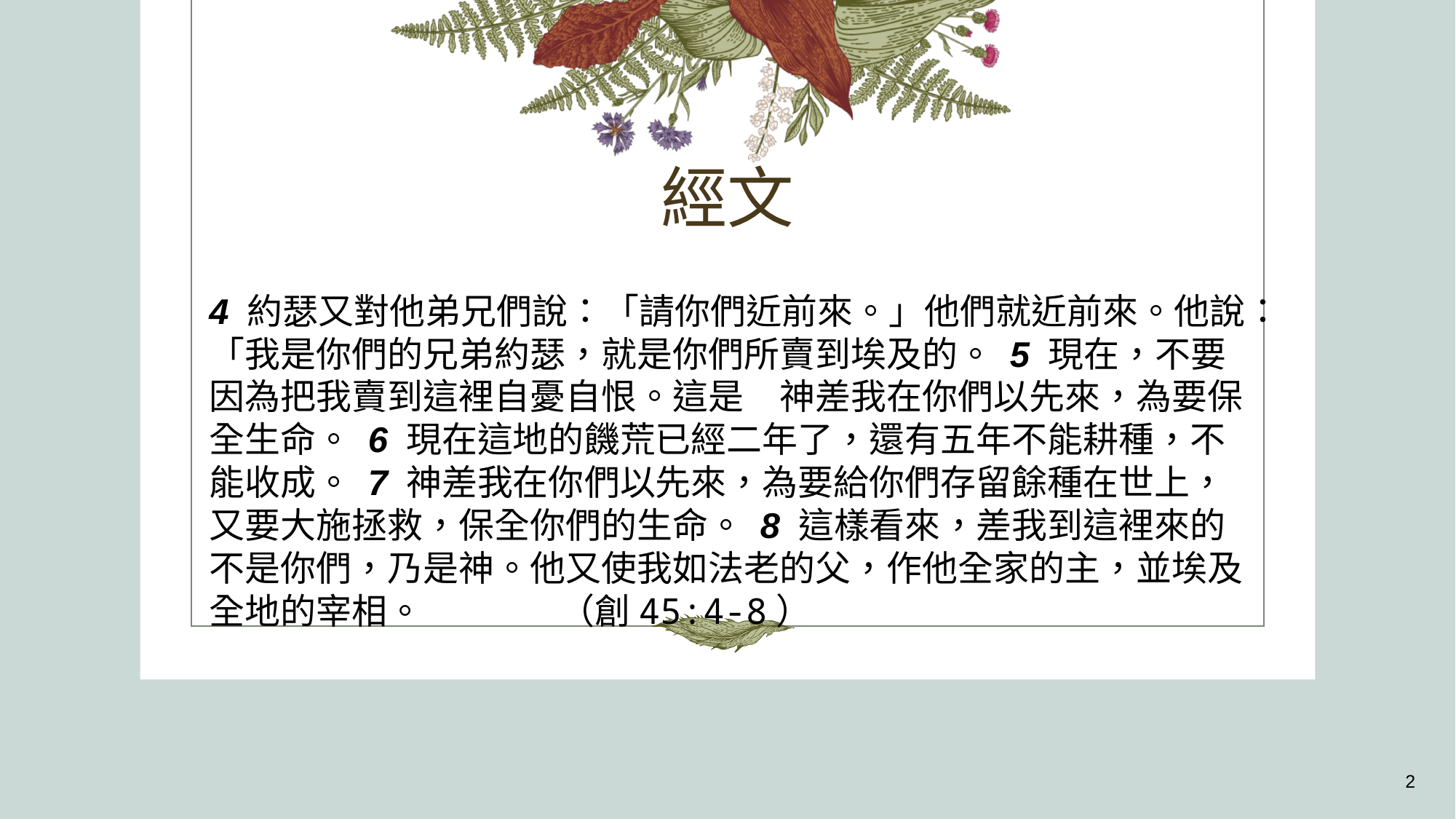

# 經文
4 約瑟又對他弟兄們說：「請你們近前來。」他們就近前來。他說：「我是你們的兄弟約瑟，就是你們所賣到埃及的。 5 現在，不要因為把我賣到這裡自憂自恨。這是　神差我在你們以先來，為要保全生命。 6 現在這地的饑荒已經二年了，還有五年不能耕種，不能收成。 7 神差我在你們以先來，為要給你們存留餘種在世上，又要大施拯救，保全你們的生命。 8 這樣看來，差我到這裡來的不是你們，乃是神。他又使我如法老的父，作他全家的主，並埃及全地的宰相。                 （創45:4-8）

2